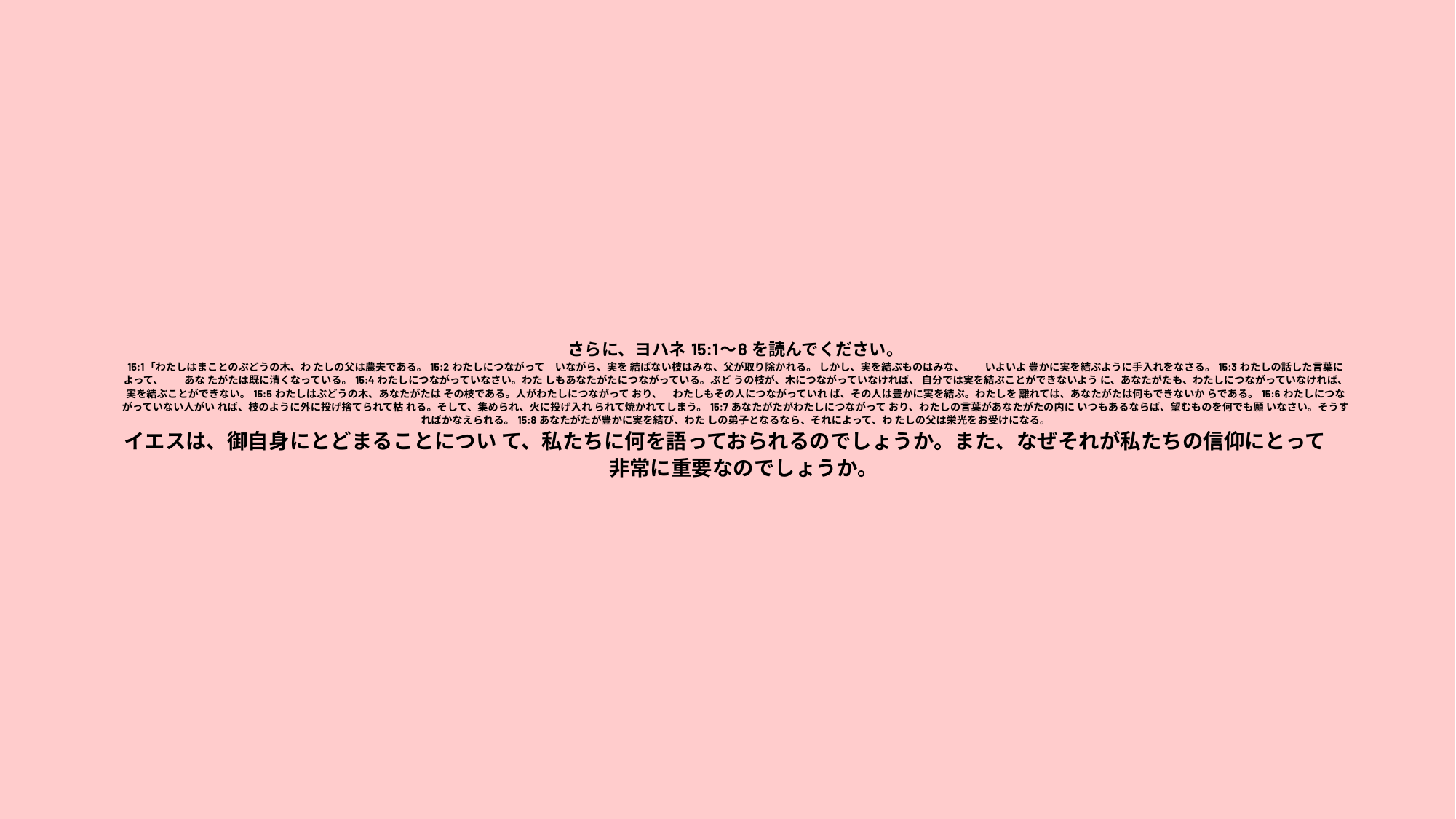

# さらに、ヨハネ 15:1～8 を読んでください。 15:1「わたしはまことのぶどうの木、わ たしの父は農夫である。 15:2 わたしにつながって　いながら、実を 結ばない枝はみな、父が取り除かれる。 しかし、実を結ぶものはみな、　　いよいよ 豊かに実を結ぶように手入れをなさる。 15:3 わたしの話した言葉によって、　　あな たがたは既に清くなっている。 15:4 わたしにつながっていなさい。わた しもあなたがたにつながっている。ぶど うの枝が、木につながっていなければ、 自分では実を結ぶことができないよう に、あなたがたも、わたしにつながっていなければ、実を結ぶことができない。 15:5 わたしはぶどうの木、あなたがたは その枝である。人がわたしにつながって おり、　わたしもその人につながっていれ ば、その人は豊かに実を結ぶ。わたしを 離れては、あなたがたは何もできないか らである。 15:6 わたしにつながっていない人がい れば、枝のように外に投げ捨てられて枯 れる。そして、集められ、火に投げ入れ られて焼かれてしまう。 15:7 あなたがたがわたしにつながって おり、わたしの言葉があなたがたの内に いつもあるならば、望むものを何でも願 いなさい。そうすればかなえられる。 15:8 あなたがたが豊かに実を結び、わた しの弟子となるなら、それによって、わ たしの父は栄光をお受けになる。 イエスは、御自身にとどまることについ て、私たちに何を語っておられるのでしょうか。また、なぜそれが私たちの信仰にとって　　非常に重要なのでしょうか。